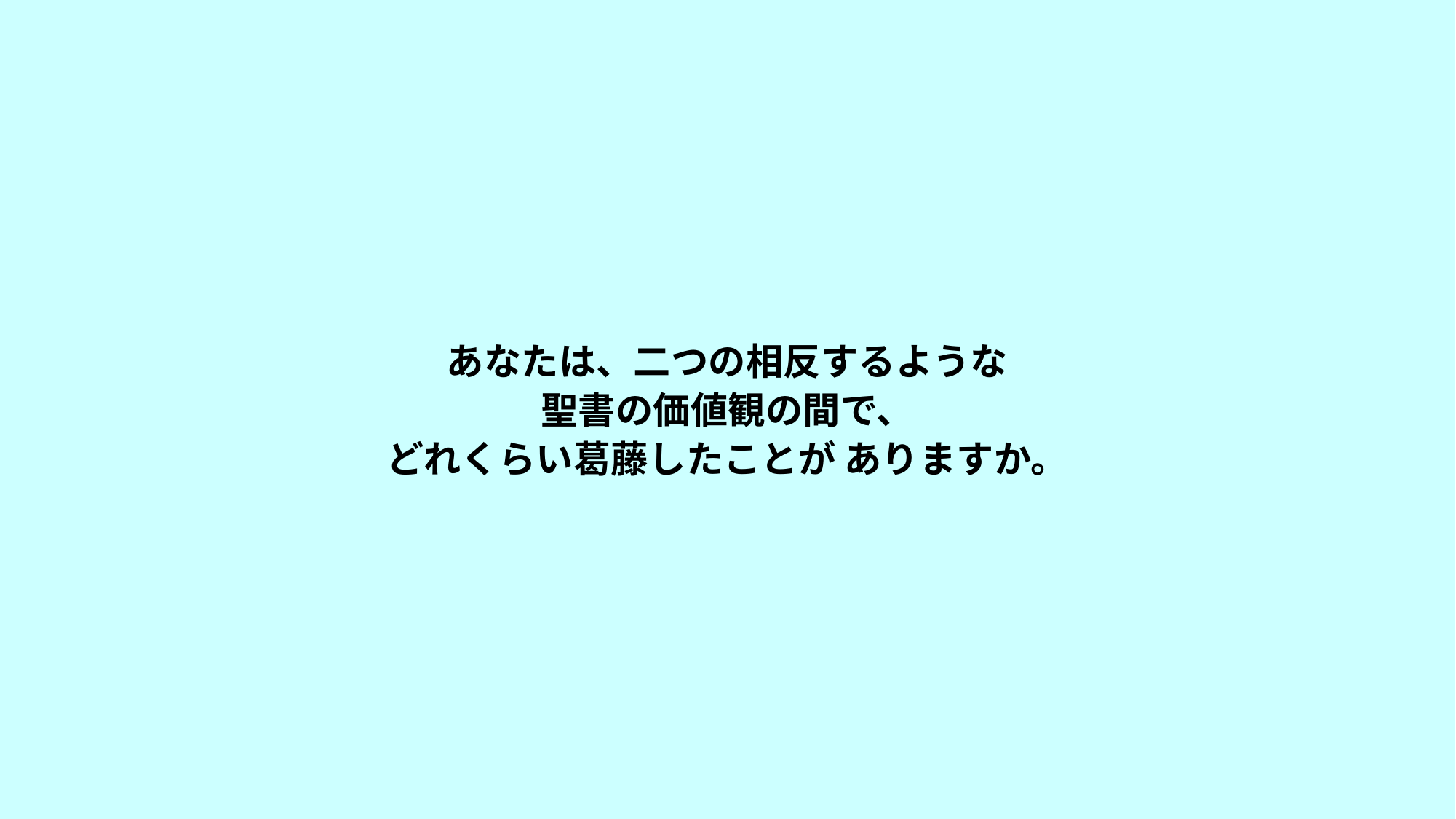

# あなたは、二つの相反するような 聖書の価値観の間で、 どれくらい葛藤したことが ありますか。